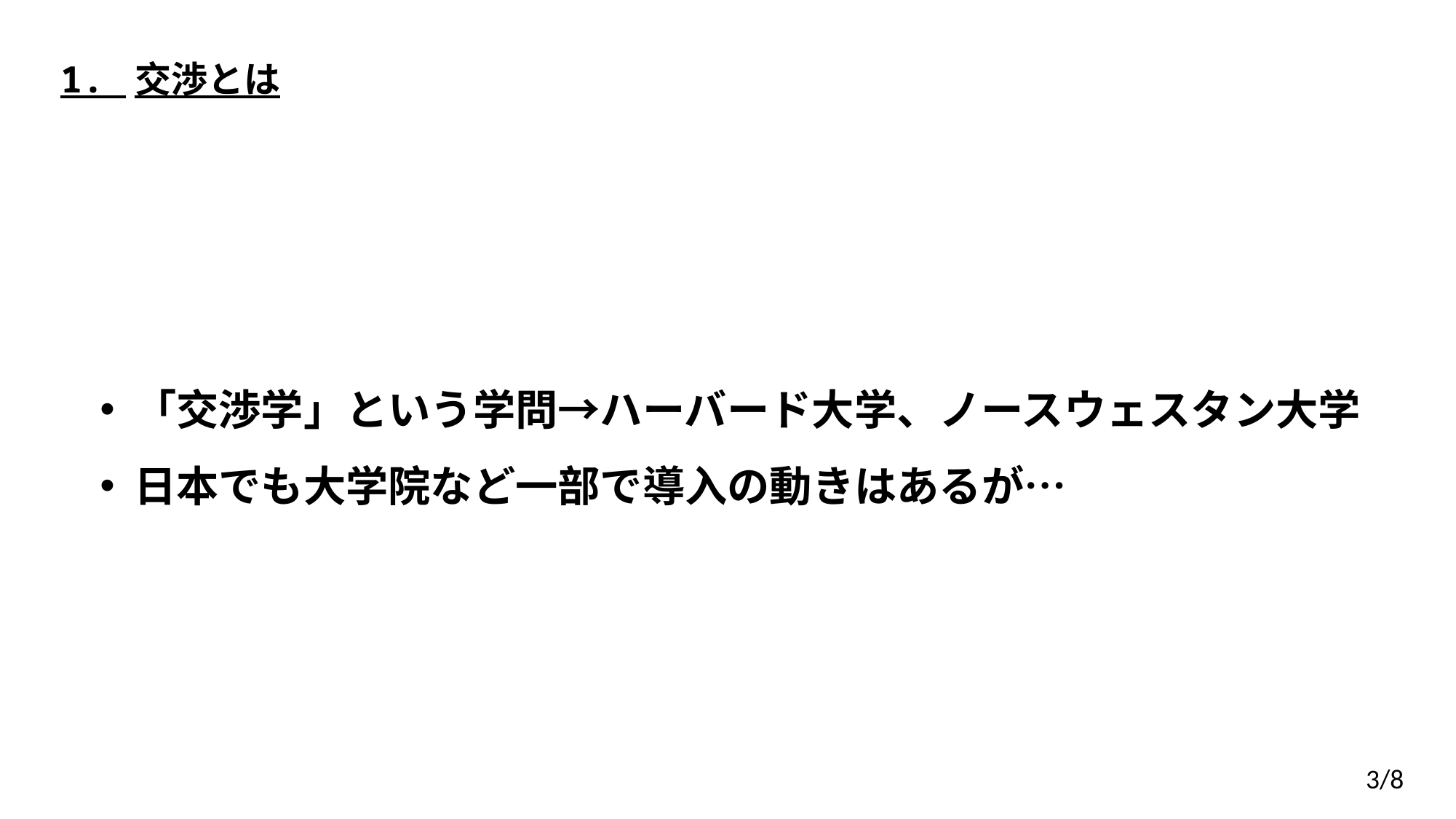

1. 交渉とは
「交渉学」という学問→ハーバード大学、ノースウェスタン大学
日本でも大学院など一部で導入の動きはあるが…
3/8